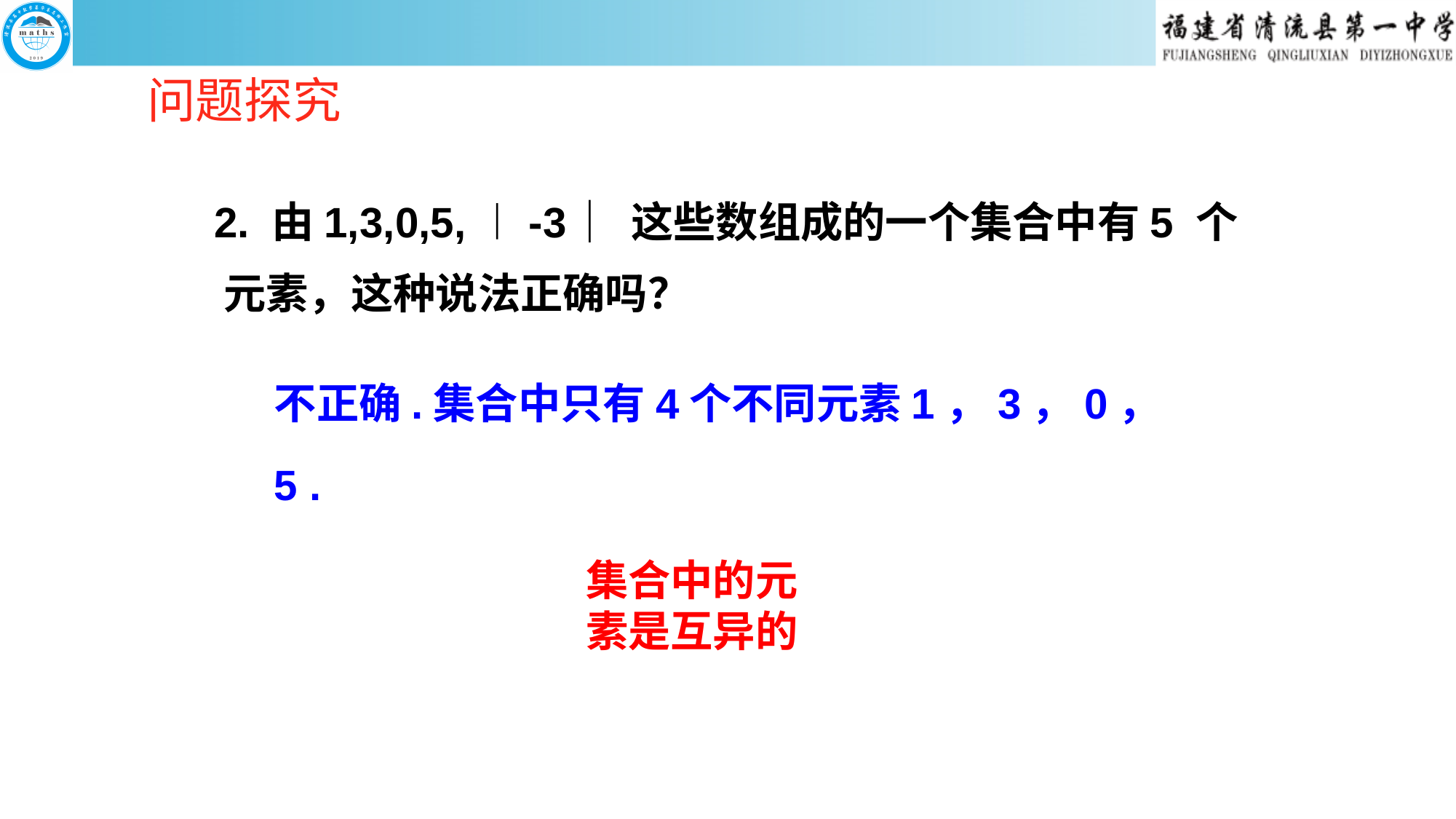

问题探究
2. 由1,3,0,5,︱-3 ︳这些数组成的一个集合中有5 个  元素，这种说法正确吗？
不正确.集合中只有4个不同元素1，3，0，5 .
集合中的元素是互异的